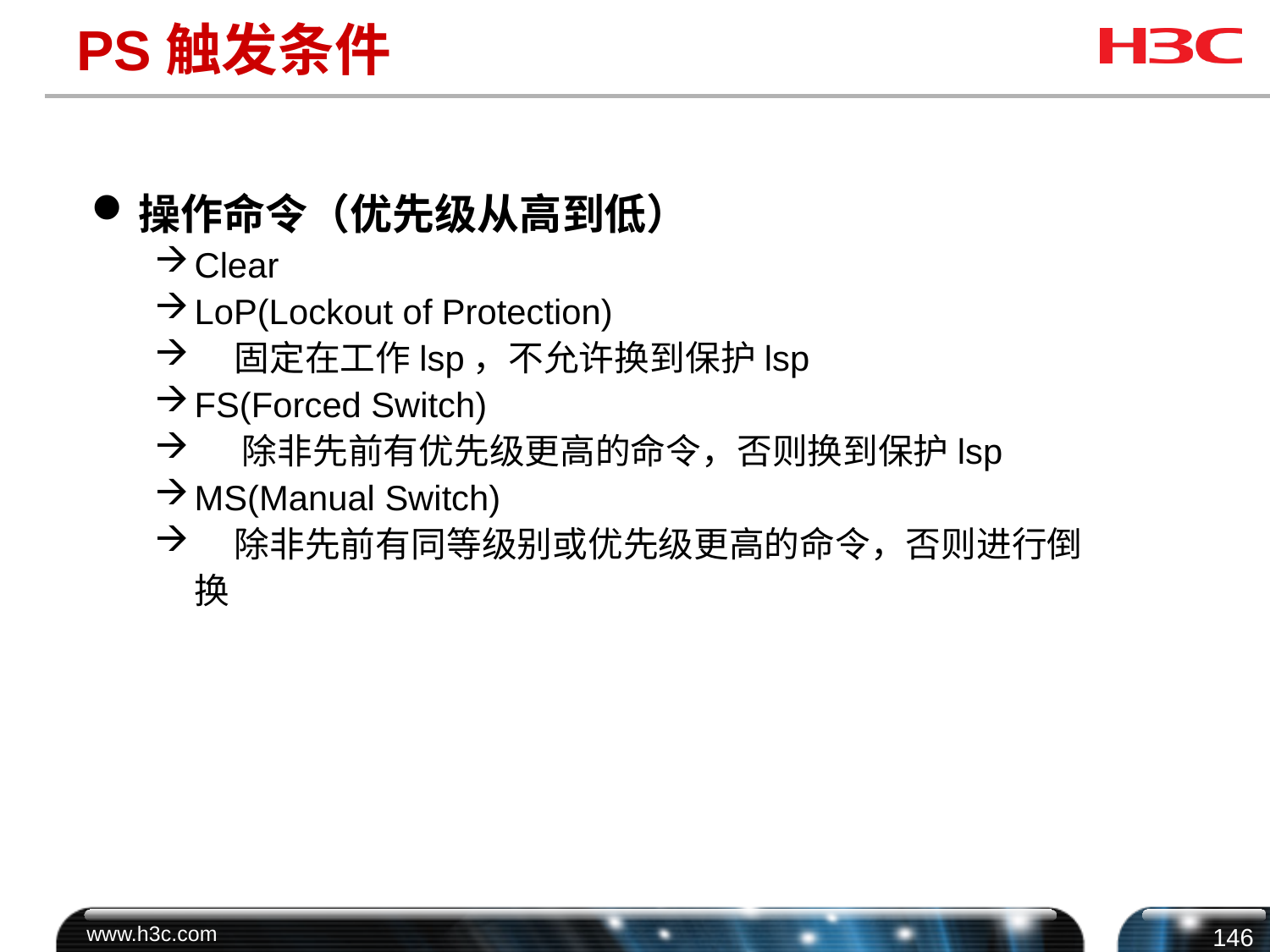

# PS触发条件
操作命令（优先级从高到低）
Clear
LoP(Lockout of Protection)
    固定在工作lsp，不允许换到保护lsp
FS(Forced Switch)
     除非先前有优先级更高的命令，否则换到保护lsp
MS(Manual Switch)
    除非先前有同等级别或优先级更高的命令，否则进行倒换